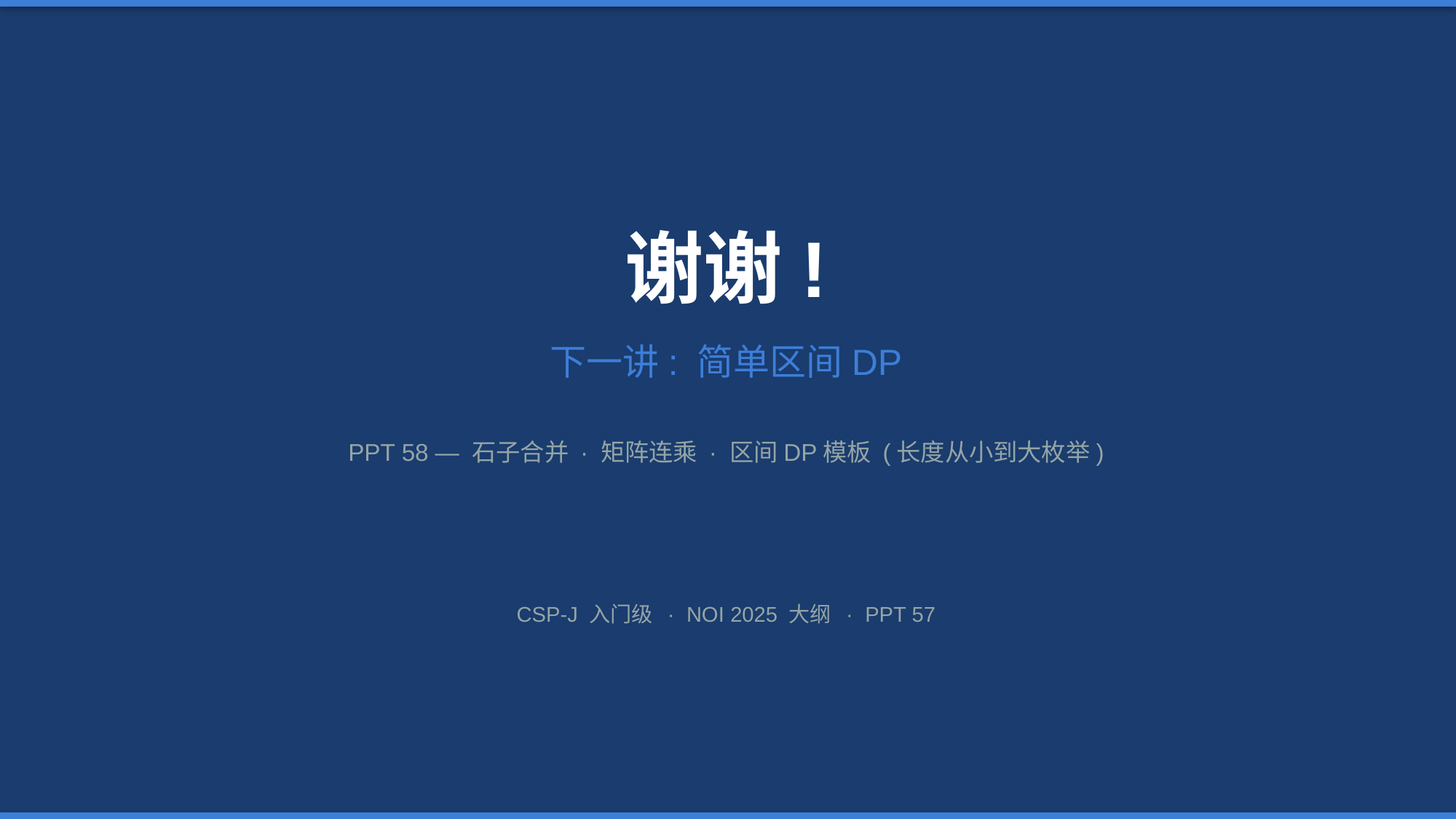

谢谢!
下一讲: 简单区间DP
PPT 58 — 石子合并 · 矩阵连乘 · 区间DP模板 (长度从小到大枚举)
CSP-J 入门级  ·  NOI 2025 大纲  ·  PPT 57